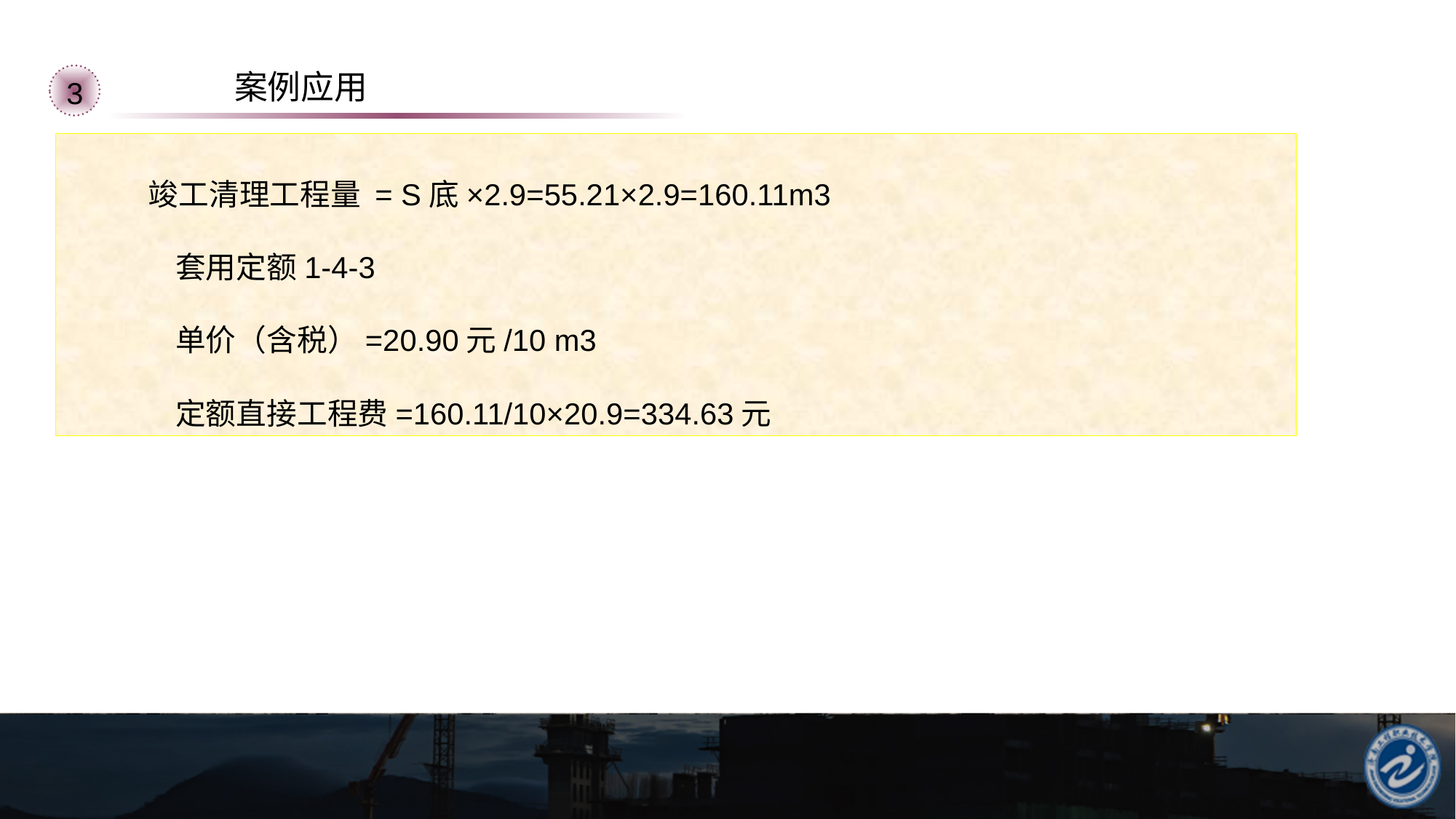

案例应用

3

　竣工清理工程量 = S底×2.9=55.21×2.9=160.11m3
	套用定额1-4-3
	单价（含税）=20.90元/10 m3
	定额直接工程费=160.11/10×20.9=334.63元